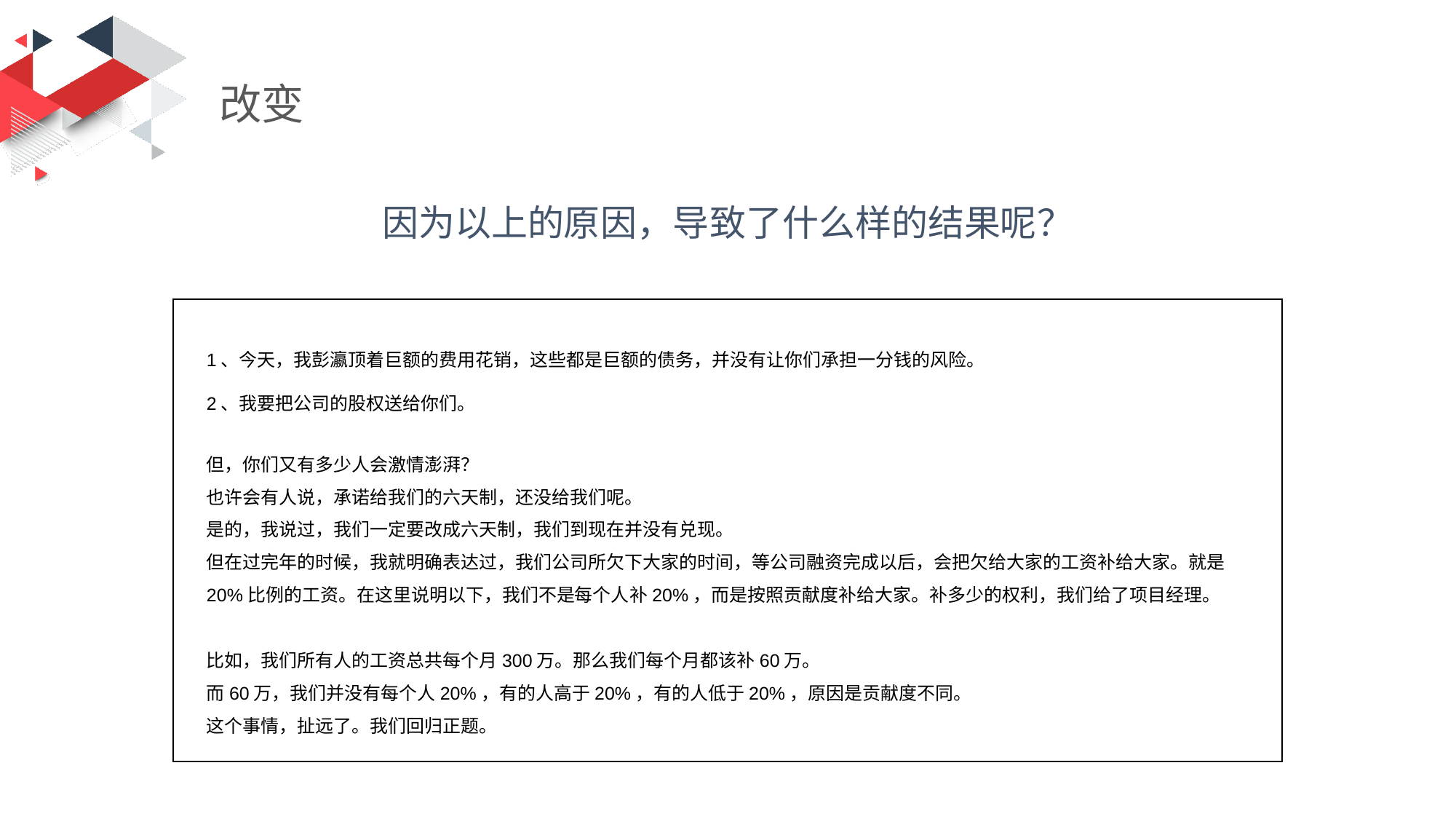

改变
因为以上的原因，导致了什么样的结果呢？

1、今天，我彭瀛顶着巨额的费用花销，这些都是巨额的债务，并没有让你们承担一分钱的风险。
2、我要把公司的股权送给你们。
但，你们又有多少人会激情澎湃？
也许会有人说，承诺给我们的六天制，还没给我们呢。
是的，我说过，我们一定要改成六天制，我们到现在并没有兑现。
但在过完年的时候，我就明确表达过，我们公司所欠下大家的时间，等公司融资完成以后，会把欠给大家的工资补给大家。就是20%比例的工资。在这里说明以下，我们不是每个人补20%，而是按照贡献度补给大家。补多少的权利，我们给了项目经理。

比如，我们所有人的工资总共每个月300万。那么我们每个月都该补60万。
而60万，我们并没有每个人20%，有的人高于20%，有的人低于20%，原因是贡献度不同。
这个事情，扯远了。我们回归正题。